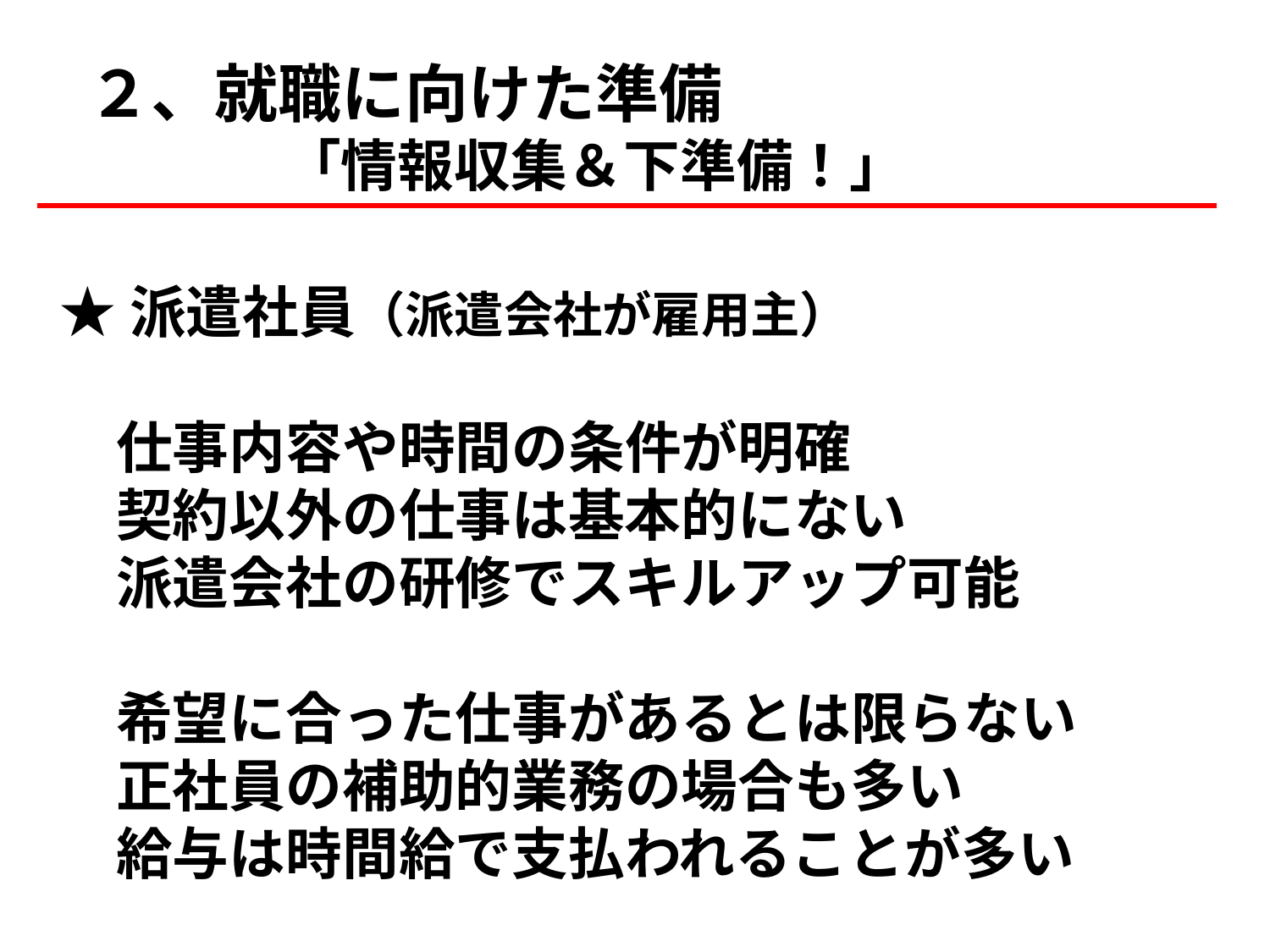

２、就職に向けた準備
　　　　「情報収集＆下準備！」
★派遣社員（派遣会社が雇用主）

　仕事内容や時間の条件が明確
　契約以外の仕事は基本的にない
　派遣会社の研修でスキルアップ可能

　希望に合った仕事があるとは限らない
　正社員の補助的業務の場合も多い
　給与は時間給で支払われることが多い